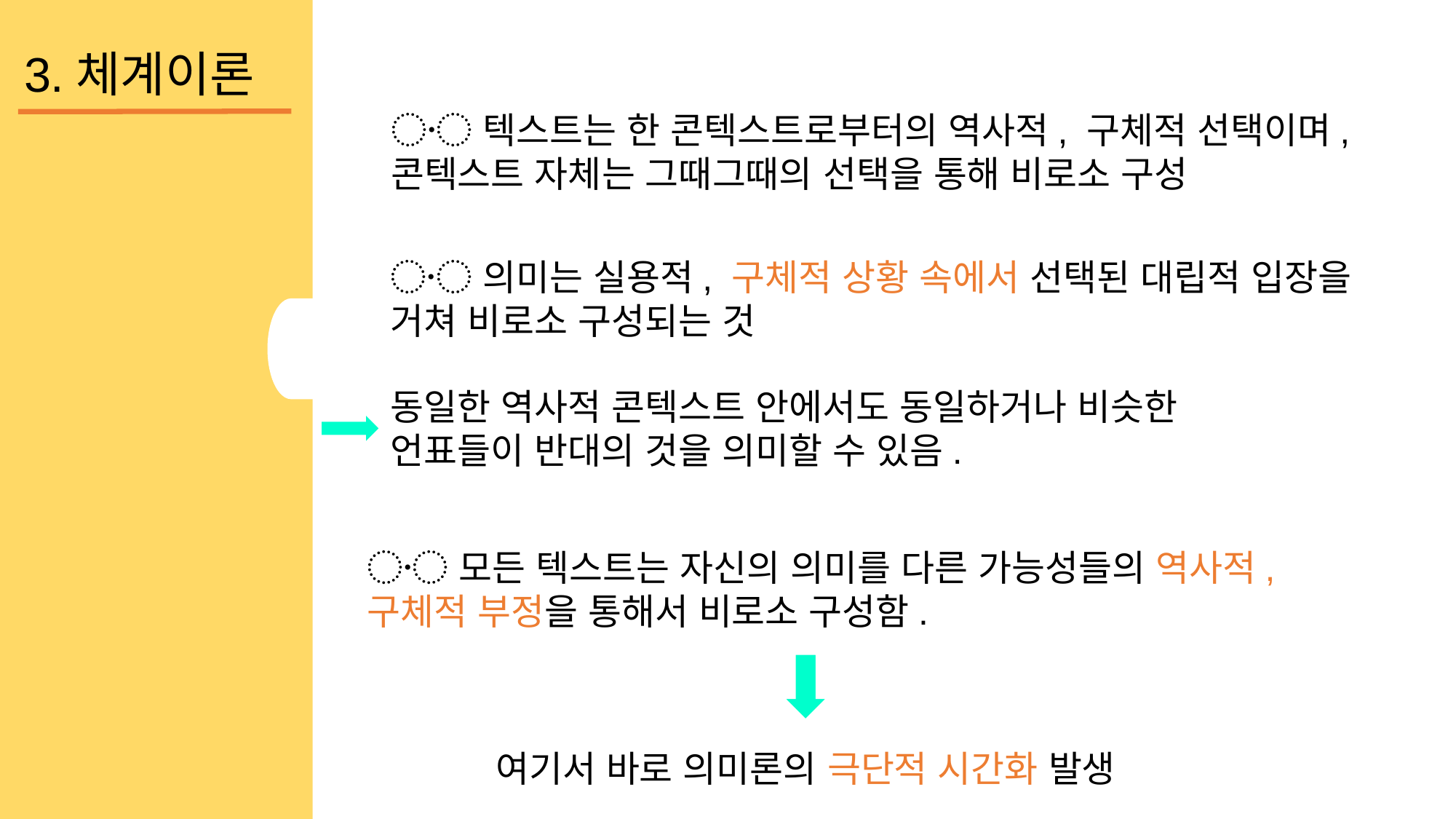

3.체계이론

〮 텍스트는 한 콘텍스트로부터의 역사적, 구체적 선택이며,  콘텍스트 자체는 그때그때의 선택을 통해 비로소 구성
〮 의미는 실용적, 구체적 상황 속에서 선택된 대립적 입장을 거쳐 비로소 구성되는 것

동일한 역사적 콘텍스트 안에서도 동일하거나 비슷한 언표들이 반대의 것을 의미할 수 있음.

〮 모든 텍스트는 자신의 의미를 다른 가능성들의 역사적, 구체적 부정을 통해서 비로소 구성함.

여기서 바로 의미론의 극단적 시간화 발생